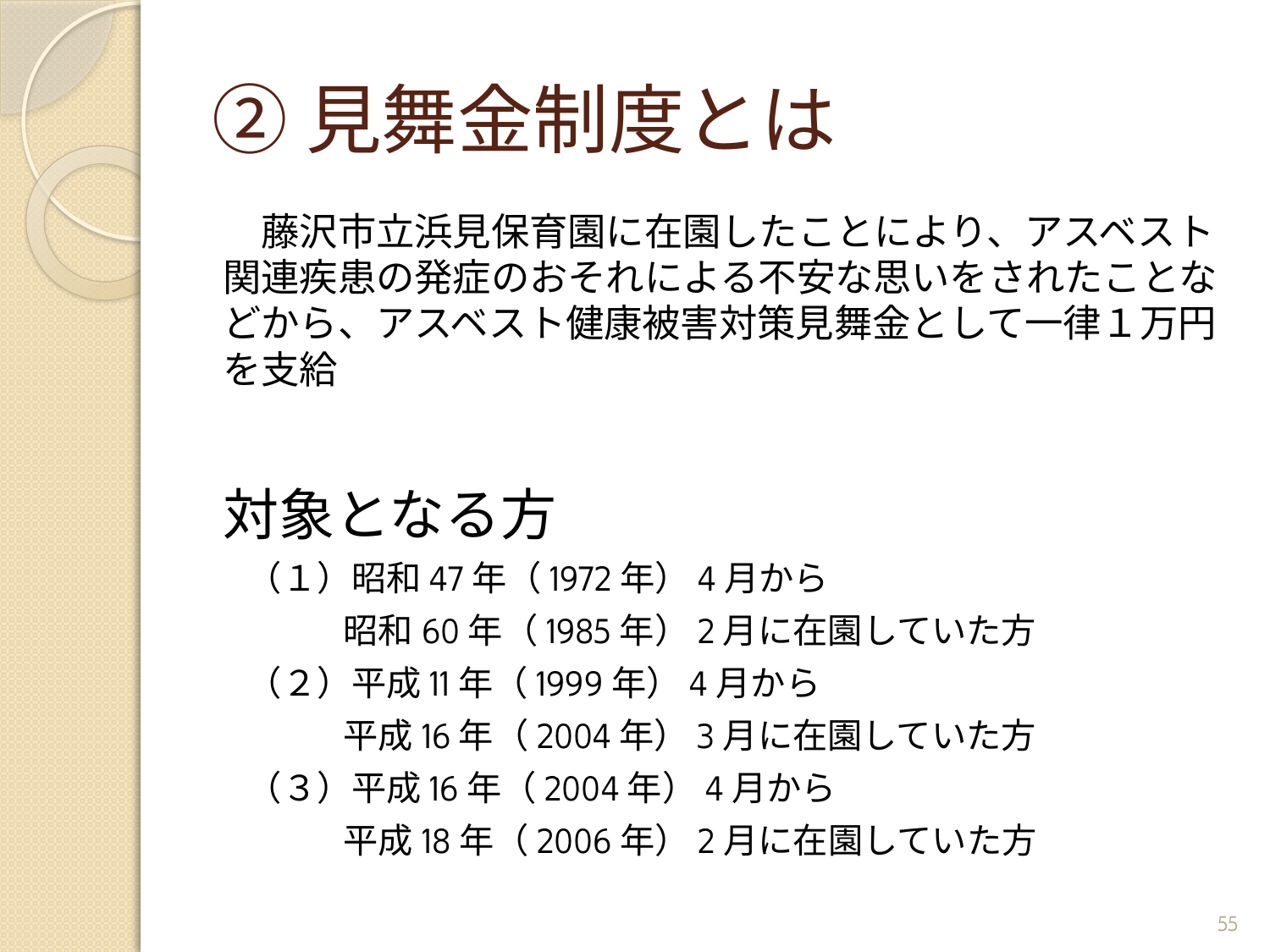

# ②見舞金制度とは
　藤沢市立浜見保育園に在園したことにより、アスベスト関連疾患の発症のおそれによる不安な思いをされたことなどから、アスベスト健康被害対策見舞金として一律１万円を支給

対象となる方
  （１）昭和47年（1972年）4月から
　　　  昭和60年（1985年）2月に在園していた方
  （２）平成11年（1999年）4月から
　　　  平成16年（2004年）3月に在園していた方
  （３）平成16年（2004年）4月から
　　　  平成18年（2006年）2月に在園していた方

55